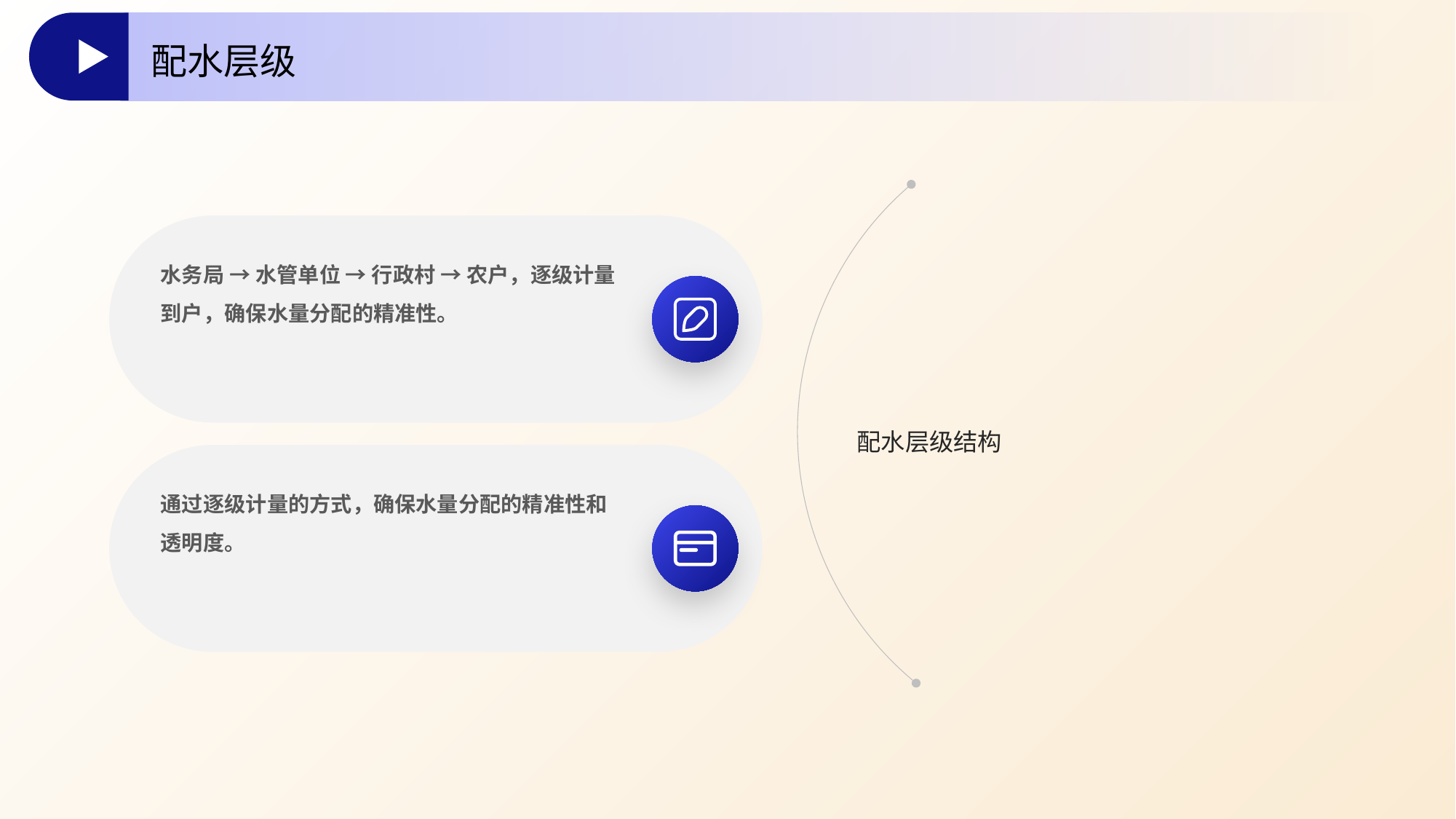

配水层级

水务局 → 水管单位 → 行政村 → 农户，逐级计量到户，确保水量分配的精准性。
配水层级结构

通过逐级计量的方式，确保水量分配的精准性和透明度。